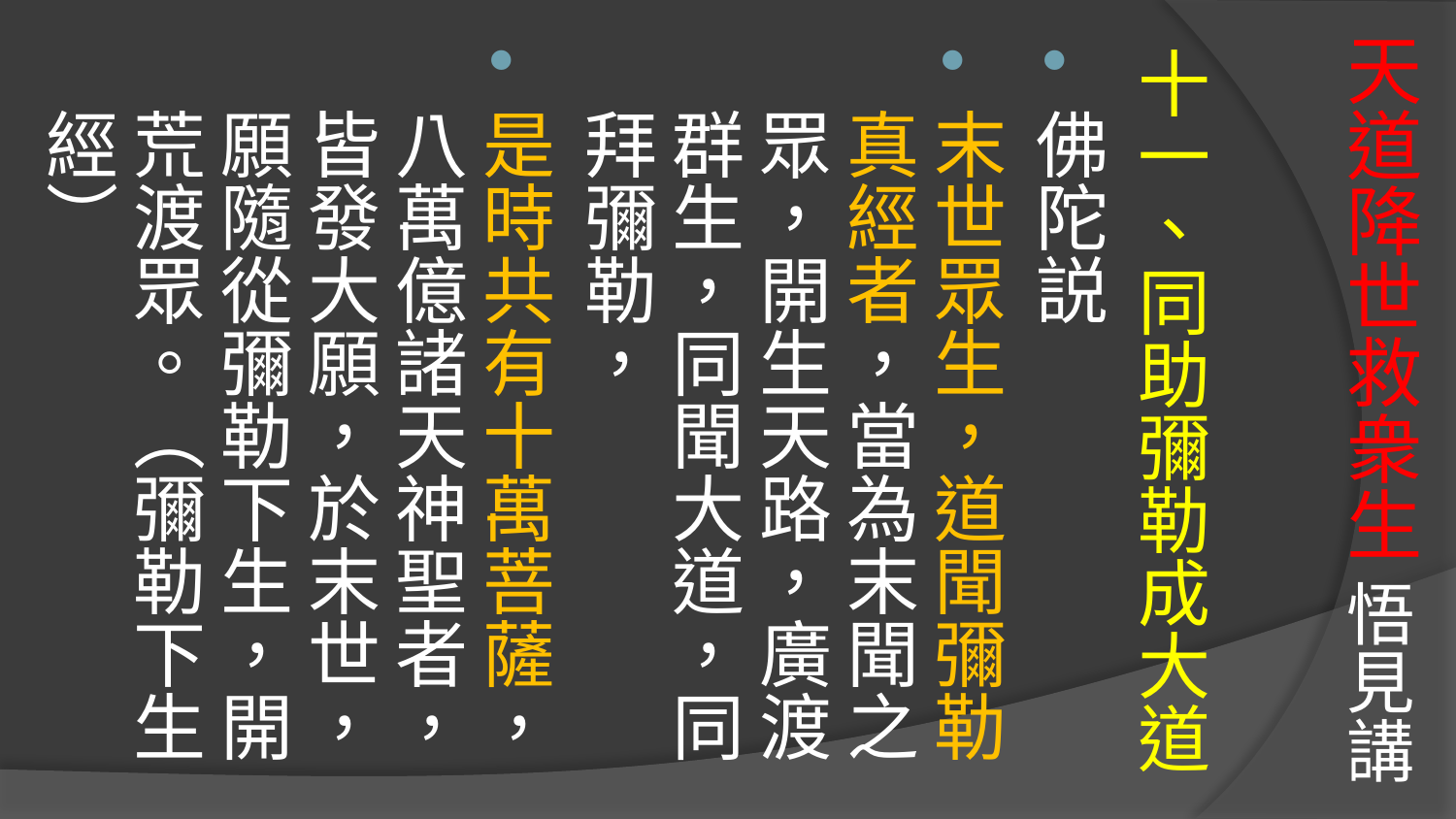

# 天道降世救衆生 悟見講
十一、同助彌勒成大道
佛陀説
末世眾生，道聞彌勒真經者，當為末聞之眾，開生天路，廣渡群生，同聞大道，同拜彌勒，
是時共有十萬菩薩，八萬億諸天神聖者，皆發大願，於末世，願隨從彌勒下生，開荒渡眾。（彌勒下生經）